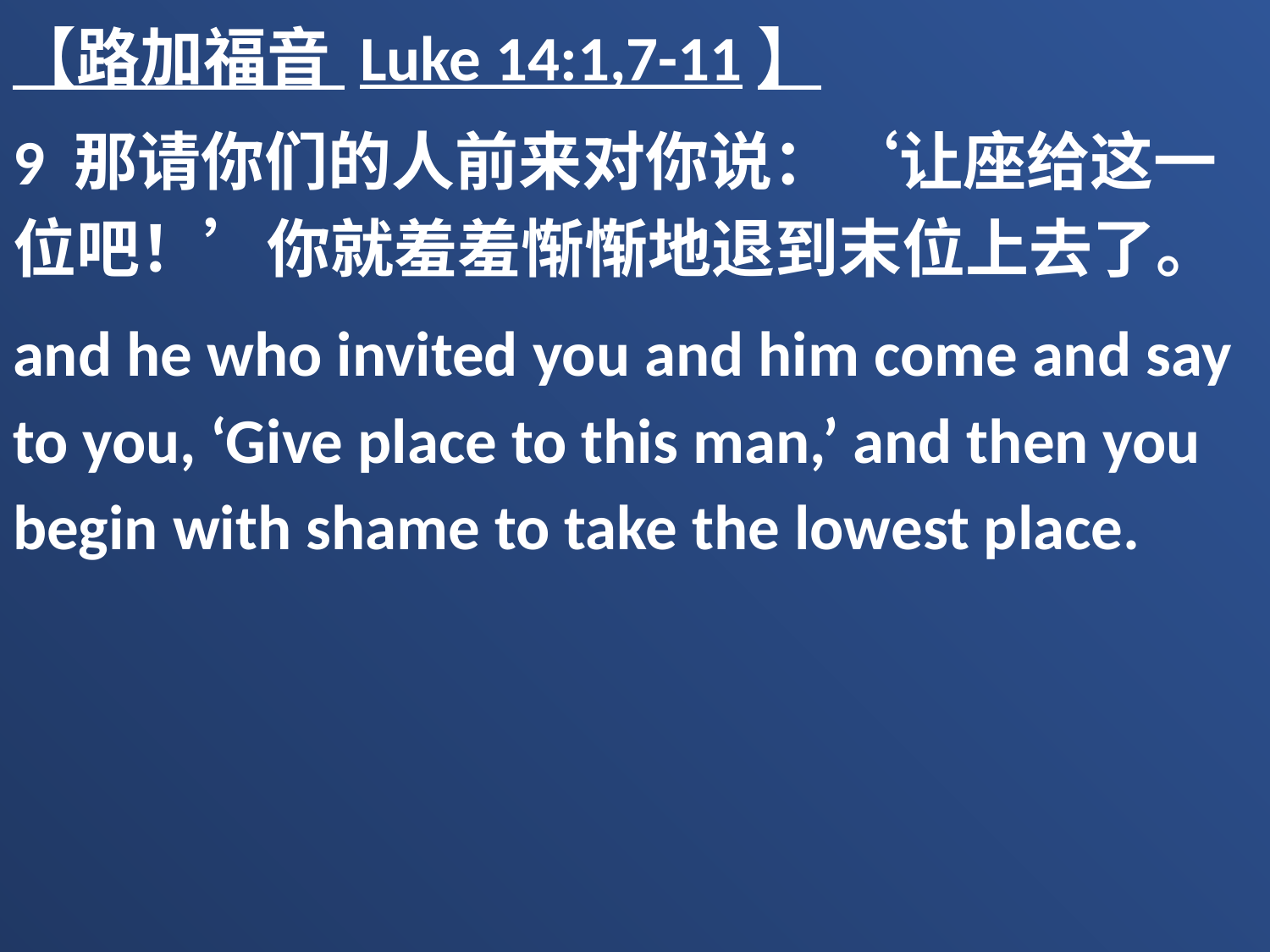

【路加福音 Luke 14:1,7-11】
9 那请你们的人前来对你说：‘让座给这一位吧！’你就羞羞惭惭地退到末位上去了。
and he who invited you and him come and say to you, ‘Give place to this man,’ and then you begin with shame to take the lowest place.